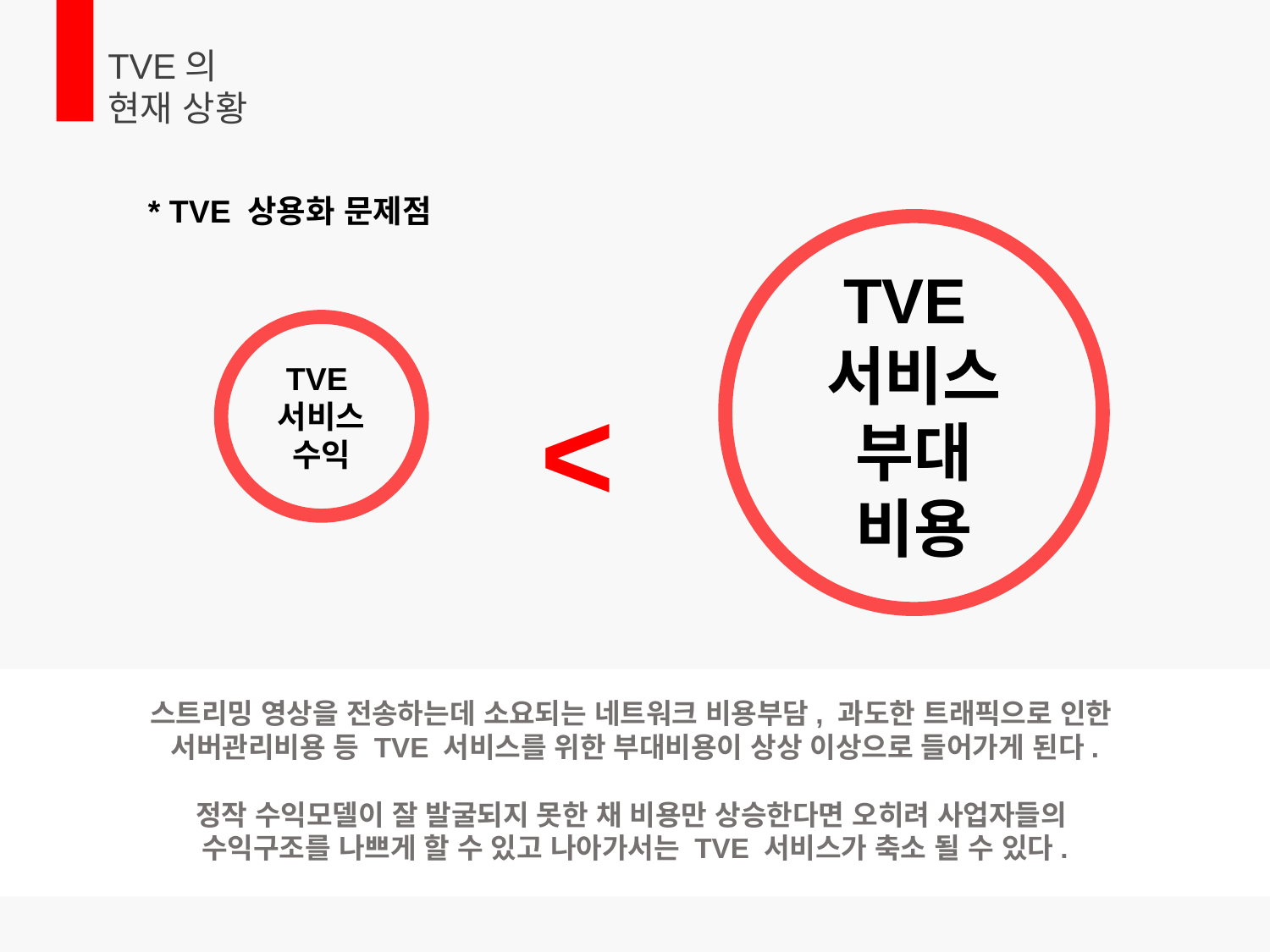

TVE의
현재 상황
* TVE 상용화 문제점
TVE
서비스
부대 비용
<
TVE
서비스
수익

스트리밍 영상을 전송하는데 소요되는 네트워크 비용부담, 과도한 트래픽으로 인한
서버관리비용 등 TVE 서비스를 위한 부대비용이 상상 이상으로 들어가게 된다.

정작 수익모델이 잘 발굴되지 못한 채 비용만 상승한다면 오히려 사업자들의
수익구조를 나쁘게 할 수 있고 나아가서는 TVE 서비스가 축소 될 수 있다.